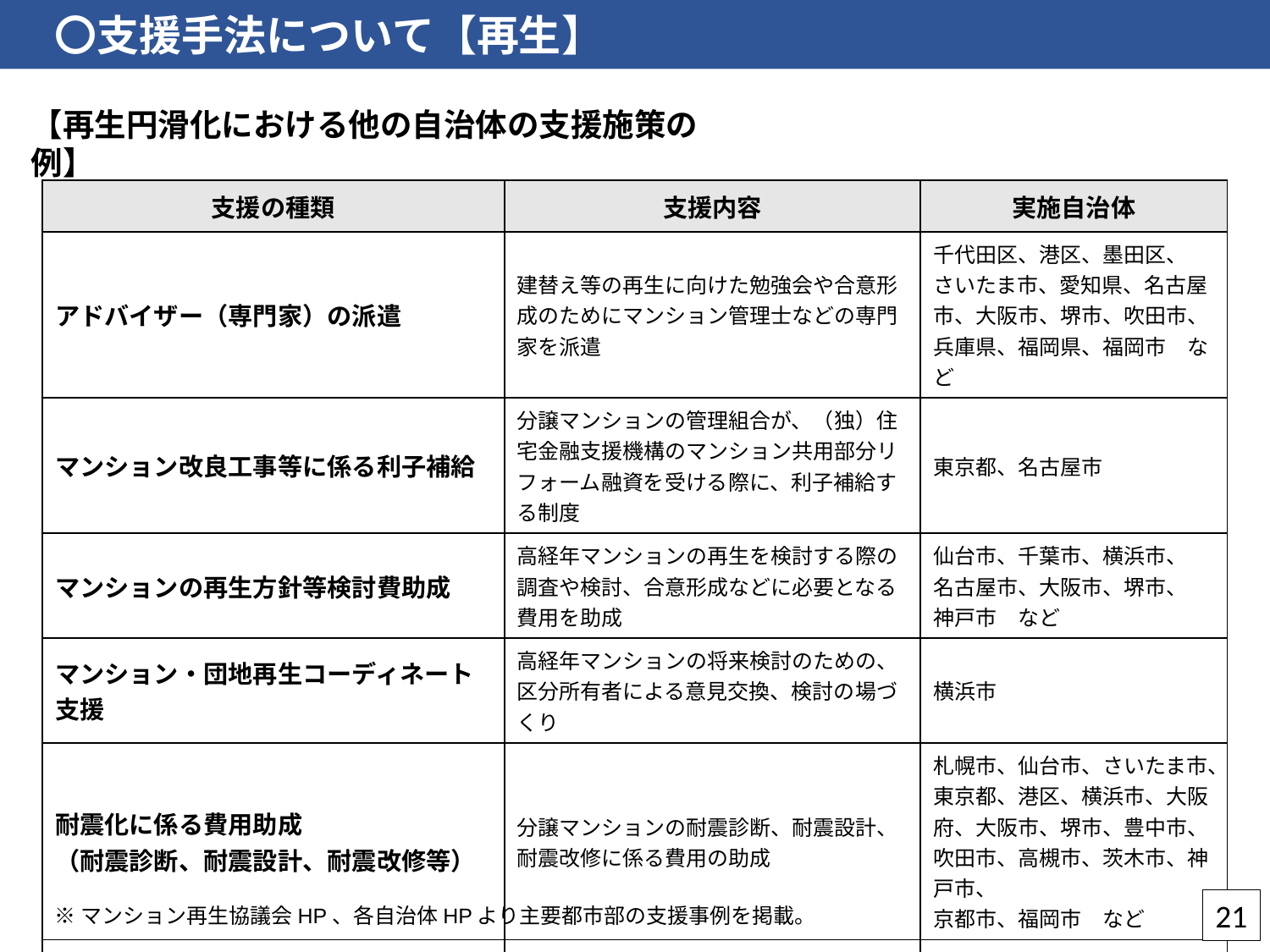

〇支援手法について【再生】
【再生円滑化における他の自治体の支援施策の例】
| 支援の種類 | 支援内容 | 実施自治体 |
| --- | --- | --- |
| アドバイザー（専門家）の派遣 | 建替え等の再生に向けた勉強会や合意形成のためにマンション管理士などの専門家を派遣 | 千代田区、港区、墨田区、 さいたま市、愛知県、名古屋市、大阪市、堺市、吹田市、兵庫県、福岡県、福岡市　など |
| マンション改良工事等に係る利子補給 | 分譲マンションの管理組合が、（独）住宅金融支援機構のマンション共用部分リフォーム融資を受ける際に、利子補給する制度 | 東京都、名古屋市 |
| マンションの再生方針等検討費助成 | 高経年マンションの再生を検討する際の調査や検討、合意形成などに必要となる費用を助成 | 仙台市、千葉市、横浜市、 名古屋市、大阪市、堺市、 神戸市　など |
| マンション・団地再生コーディネート支援 | 高経年マンションの将来検討のための、区分所有者による意見交換、検討の場づくり | 横浜市 |
| 耐震化に係る費用助成 （耐震診断、耐震設計、耐震改修等） | 分譲マンションの耐震診断、耐震設計、耐震改修に係る費用の助成 | 札幌市、仙台市、さいたま市、東京都、港区、横浜市、大阪府、大阪市、堺市、豊中市、吹田市、高槻市、茨木市、神戸市、 京都市、福岡市　など |
| 建替え等（除却含む）に係る費用助成 | 分譲マンションの建替えや除却等に係る費用の助成 | 東京都、さいたま市、千代田区、港区、新宿区、茨木市　など |
21
※マンション再生協議会HP、各自治体HPより主要都市部の支援事例を掲載。